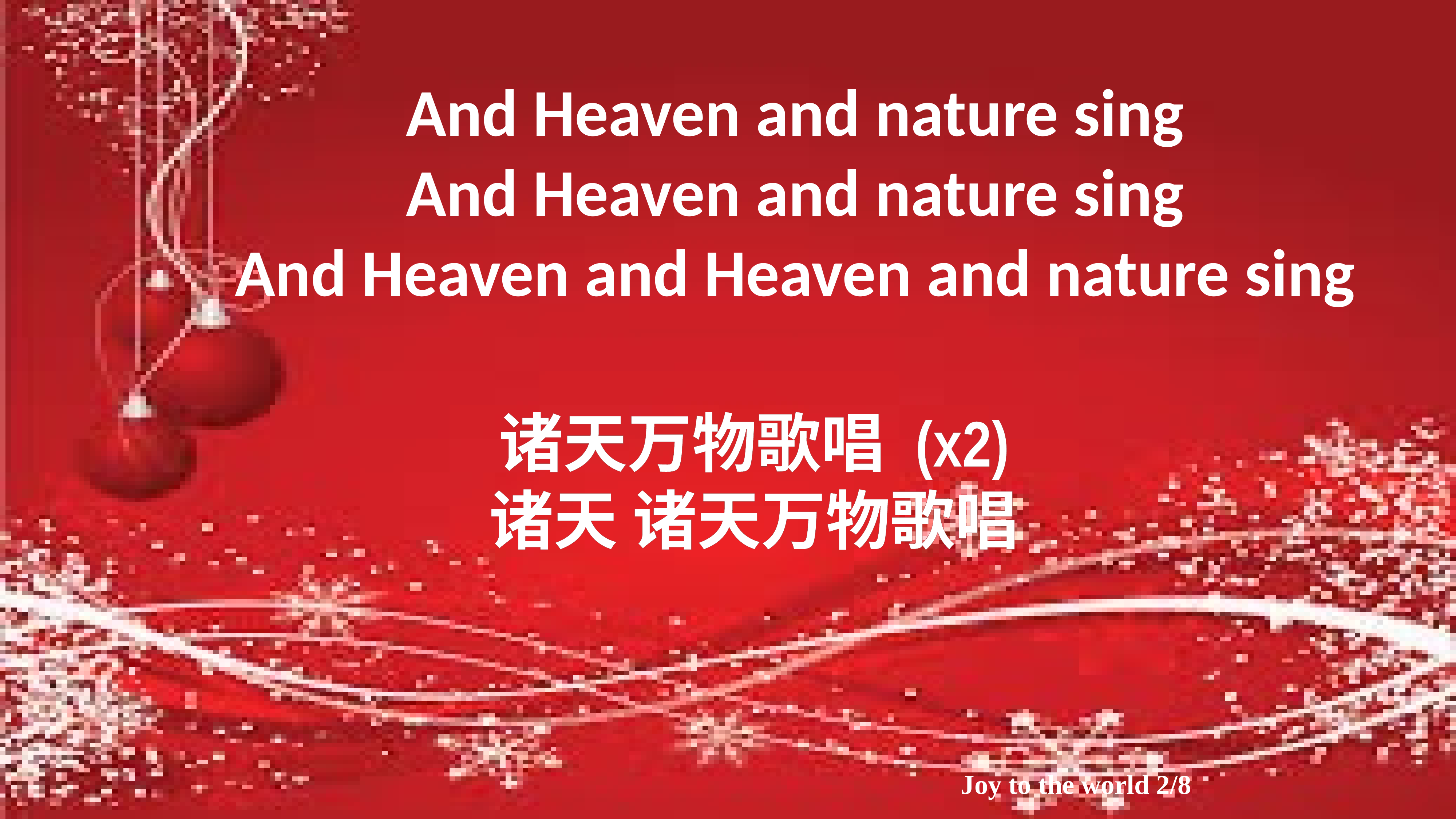

And Heaven and nature sing
And Heaven and nature sing
And Heaven and Heaven and nature sing
诸天万物歌唱 (x2)
诸天 诸天万物歌唱
Joy to the world 2/8